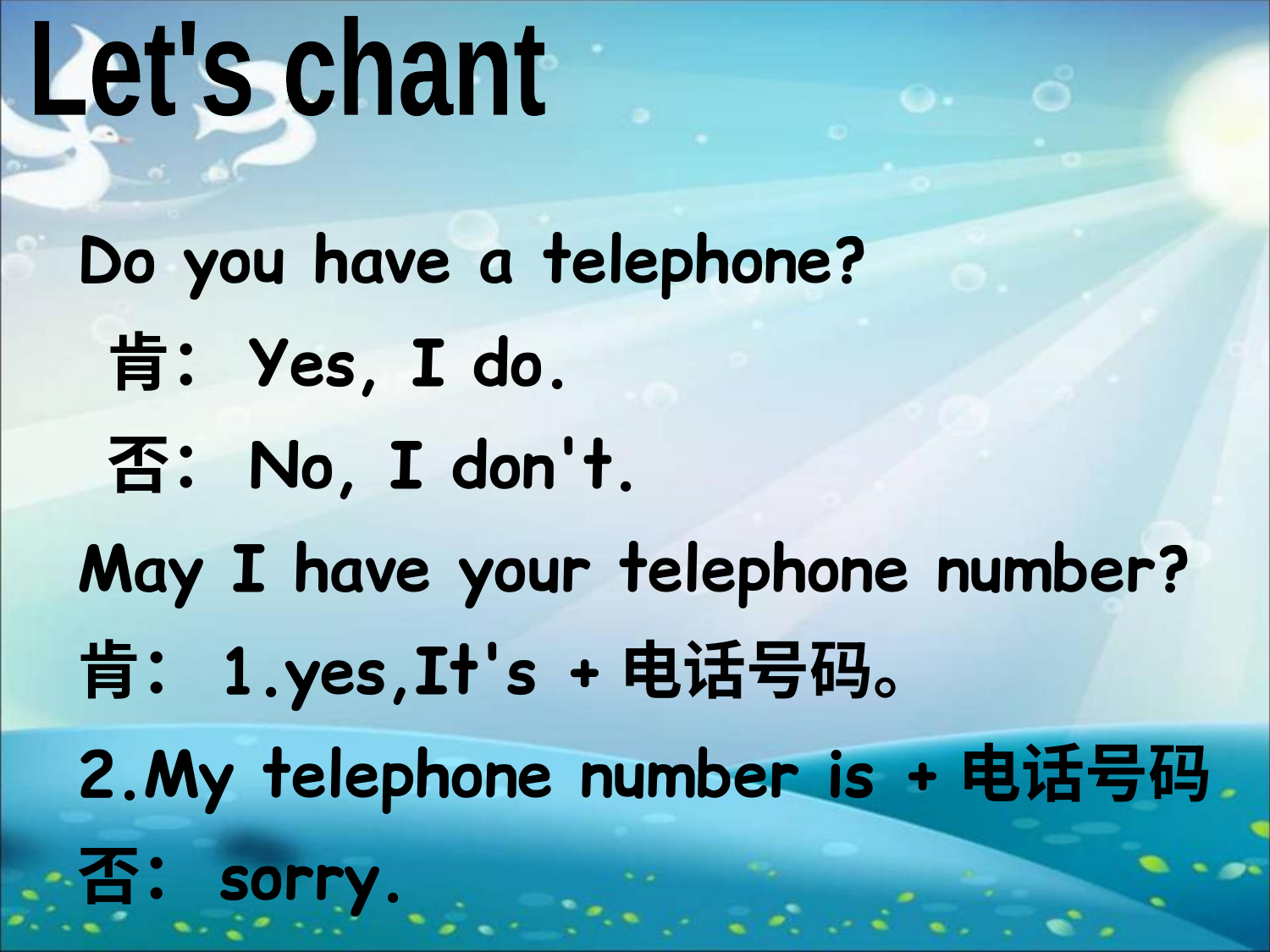

Let's chant
Do you have a telephone?
 肯：Yes, I do.
 否：No, I don't.
May I have your telephone number?
肯：1.yes,It's +电话号码。
2.My telephone number is +电话号码
否：sorry.
用这首小诗帮助学生掌握本课主要句型。